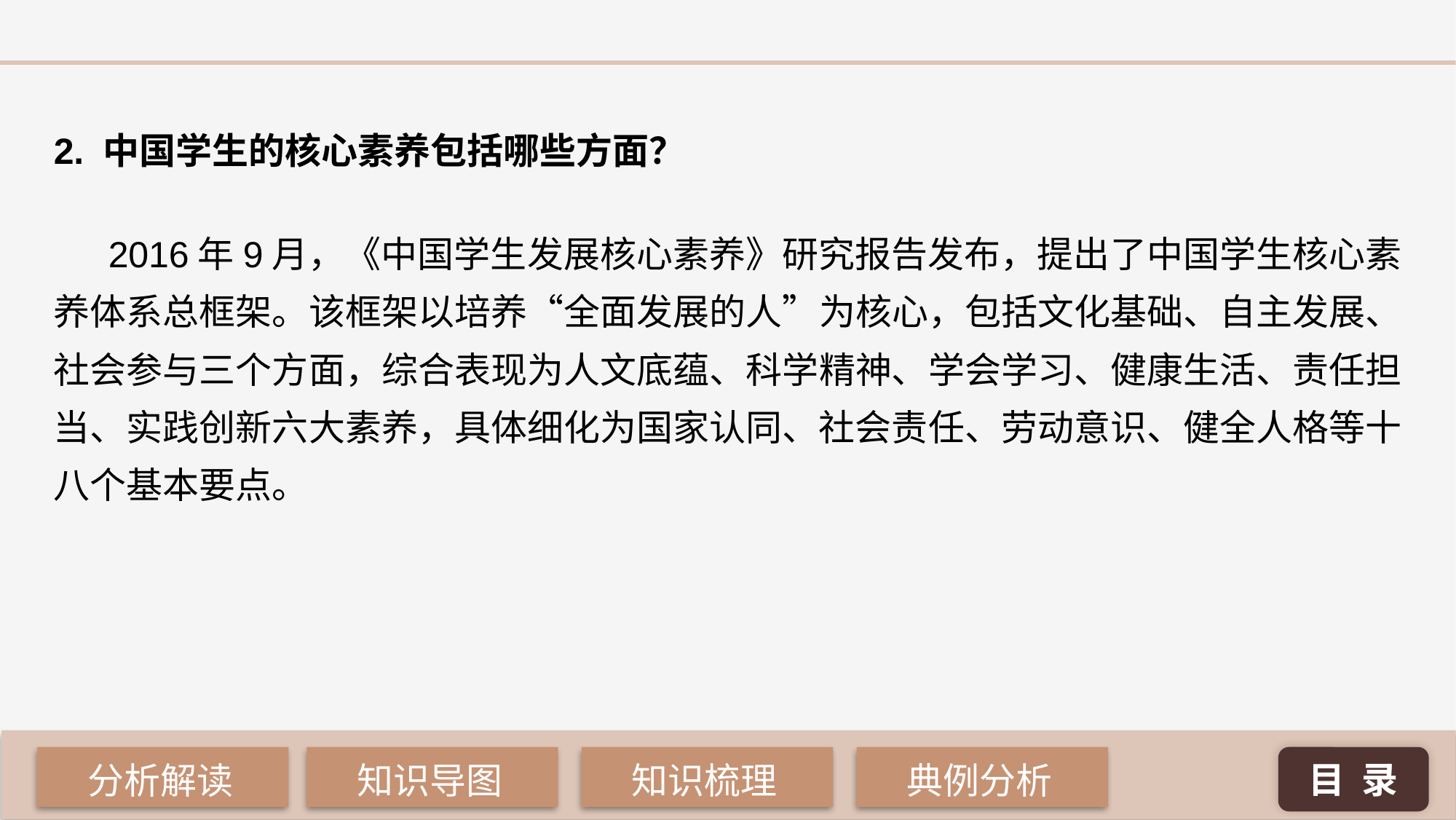

2. 中国学生的核心素养包括哪些方面？
2016年9月，《中国学生发展核心素养》研究报告发布，提出了中国学生核心素养体系总框架。该框架以培养“全面发展的人”为核心，包括文化基础、自主发展、社会参与三个方面，综合表现为人文底蕴、科学精神、学会学习、健康生活、责任担当、实践创新六大素养，具体细化为国家认同、社会责任、劳动意识、健全人格等十八个基本要点。